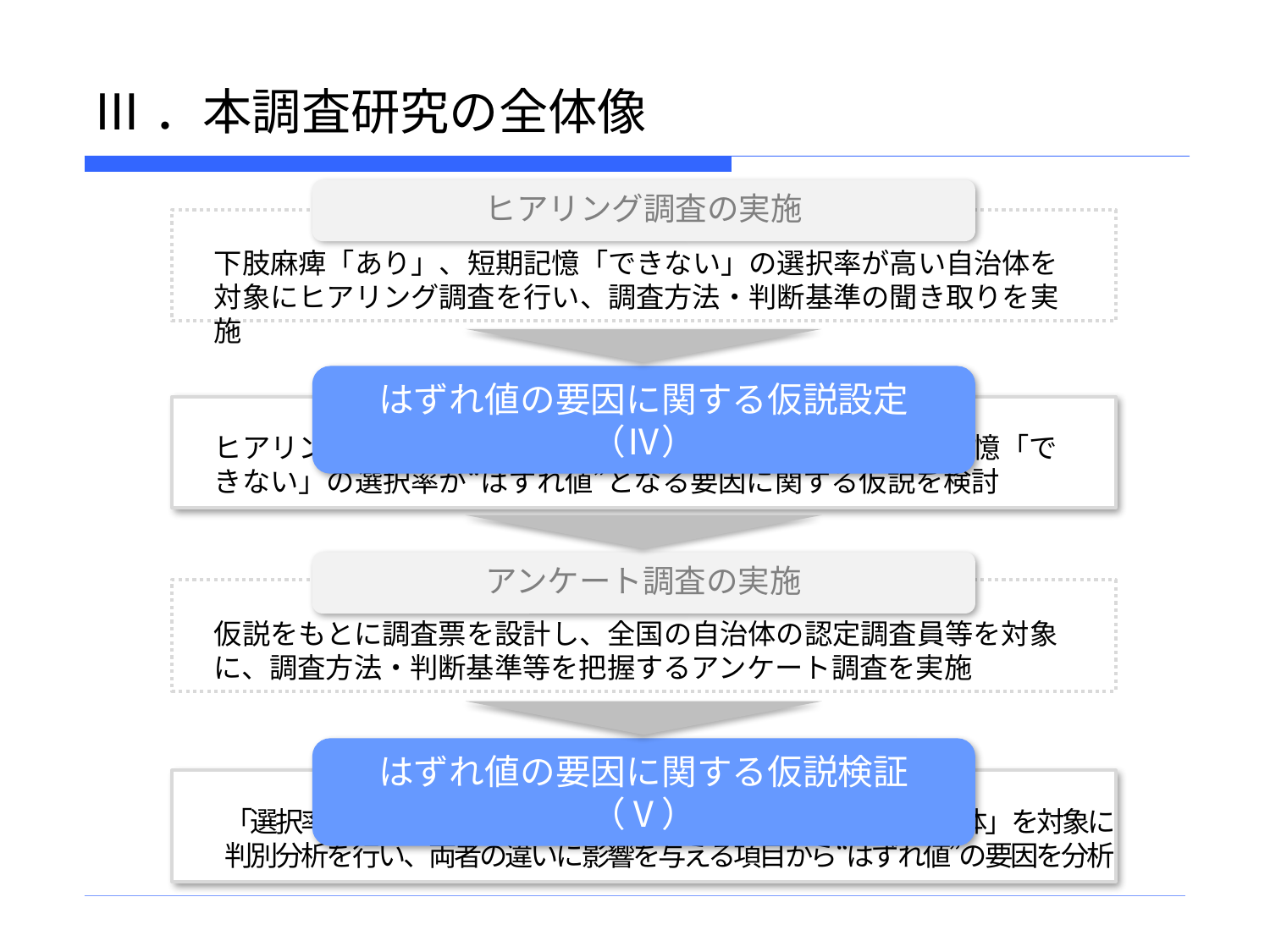

# Ⅲ．本調査研究の全体像
ヒアリング調査の実施

下肢麻痺「あり」、短期記憶「できない」の選択率が高い自治体を対象にヒアリング調査を行い、調査方法・判断基準の聞き取りを実施

はずれ値の要因に関する仮説設定（Ⅳ）

ヒアリング調査結果等をもとに、下肢麻痺「あり」、短期記憶「できない」の選択率が“はずれ値”となる要因に関する仮説を検討

アンケート調査の実施

仮説をもとに調査票を設計し、全国の自治体の認定調査員等を対象に、調査方法・判断基準等を把握するアンケート調査を実施

はずれ値の要因に関する仮説検証（Ⅴ）

「選択率が“はずれ値”の自治体」と「選択率が平均値に近い自治体」を対象に
判別分析を行い、両者の違いに影響を与える項目から“はずれ値”の要因を分析